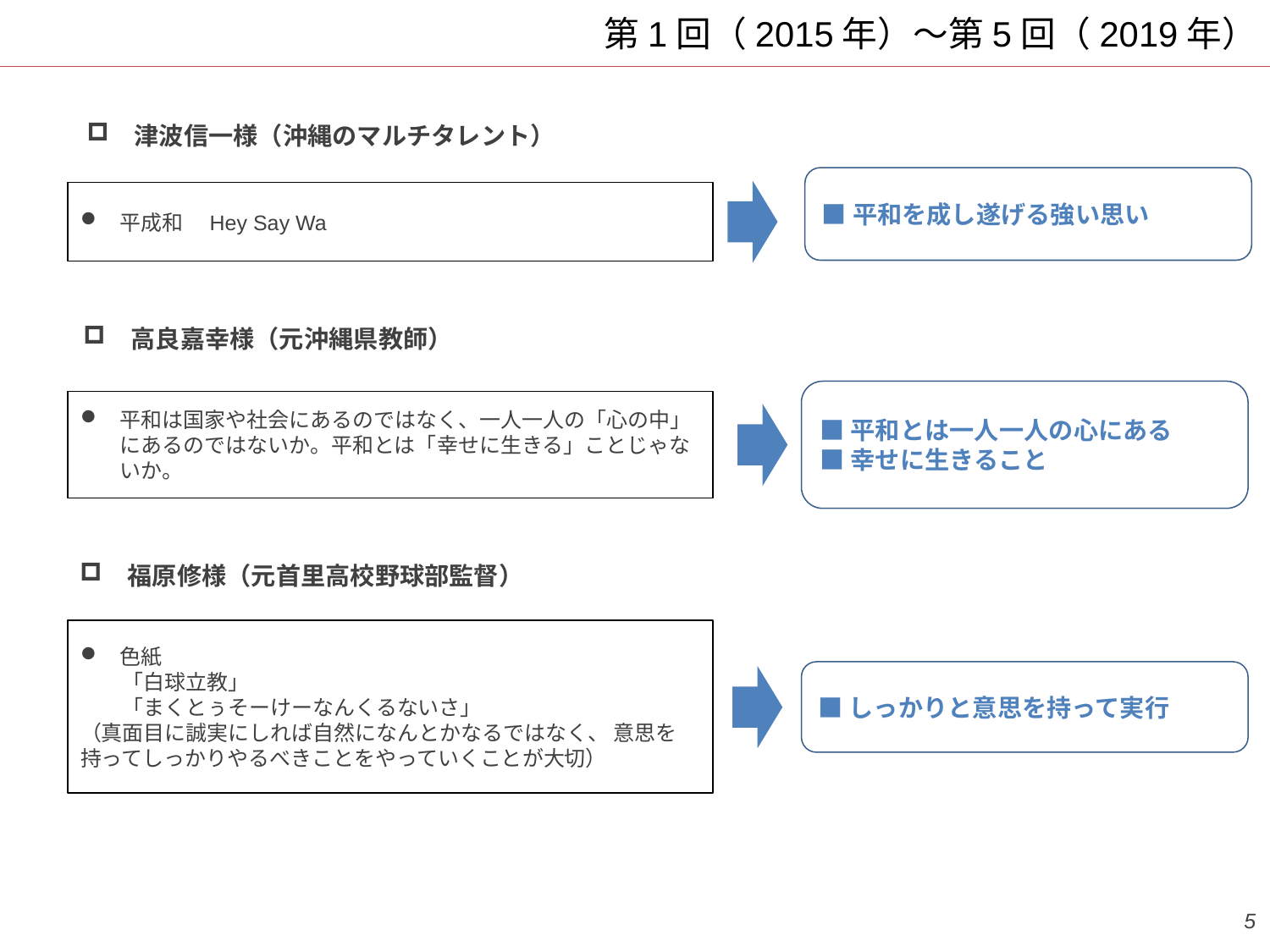

# 第1回（2015年）～第5回（2019年）
津波信一様（沖縄のマルチタレント）
■平和を成し遂げる強い思い

平成和　Hey Say Wa
高良嘉幸様（元沖縄県教師）
■平和とは一人一人の心にある
■幸せに生きること
平和は国家や社会にあるのではなく、一人一人の「心の中」にあるのではないか。平和とは「幸せに生きる」ことじゃないか。

福原修様（元首里高校野球部監督）
色紙
　　「白球立教」
　　「まくとぅそーけーなんくるないさ」
（真面目に誠実にしれば自然になんとかなるではなく、 意思を持ってしっかりやるべきことをやっていくことが大切）
■しっかりと意思を持って実行